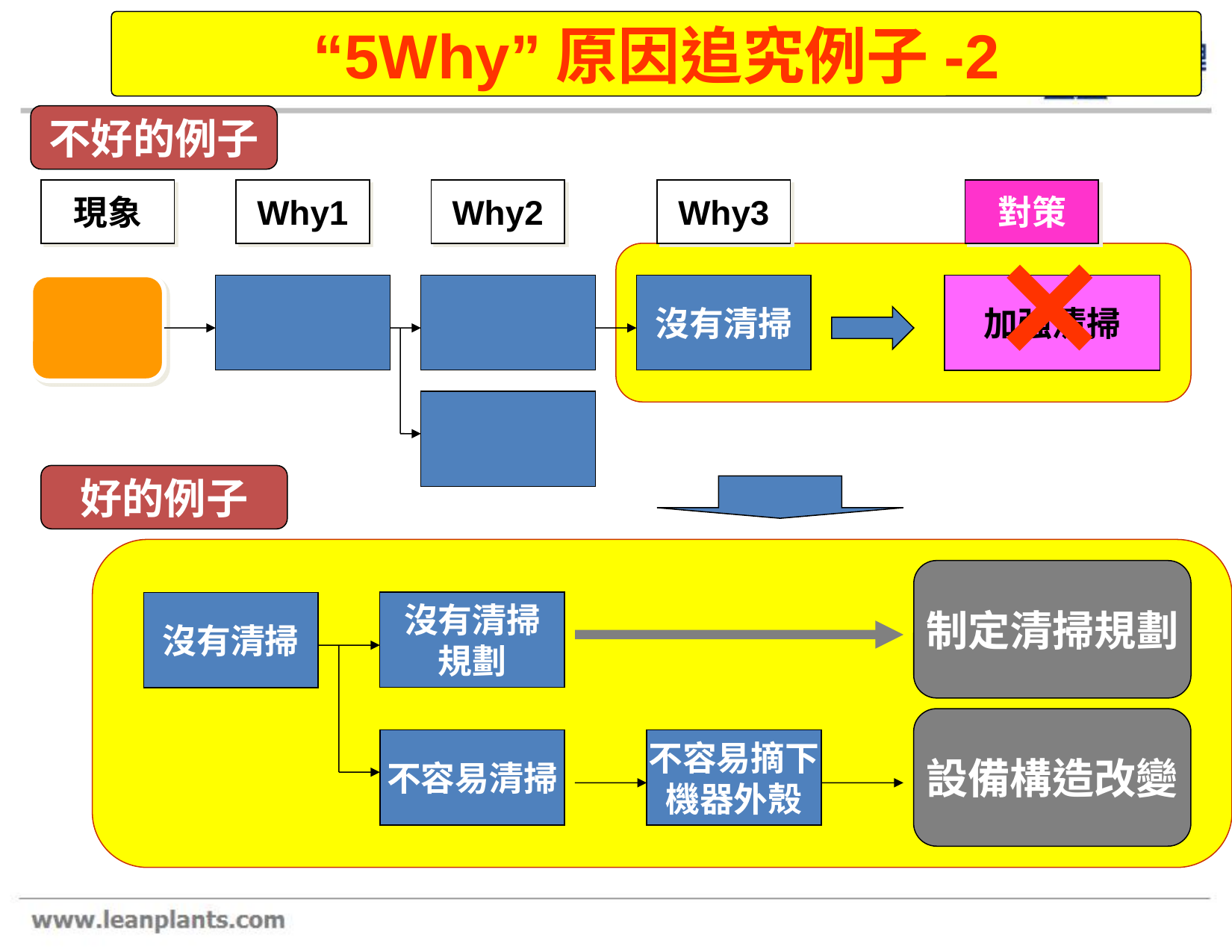

“5Why”原因追究例子-2
不好的例子
現象
Why1
Why2
Why3

沒有清掃

對策
加強清掃
×
好的例子

沒有清掃
制定清掃規劃

沒有清掃
規劃

設備構造改變
不容易清掃

不容易摘下
機器外殼